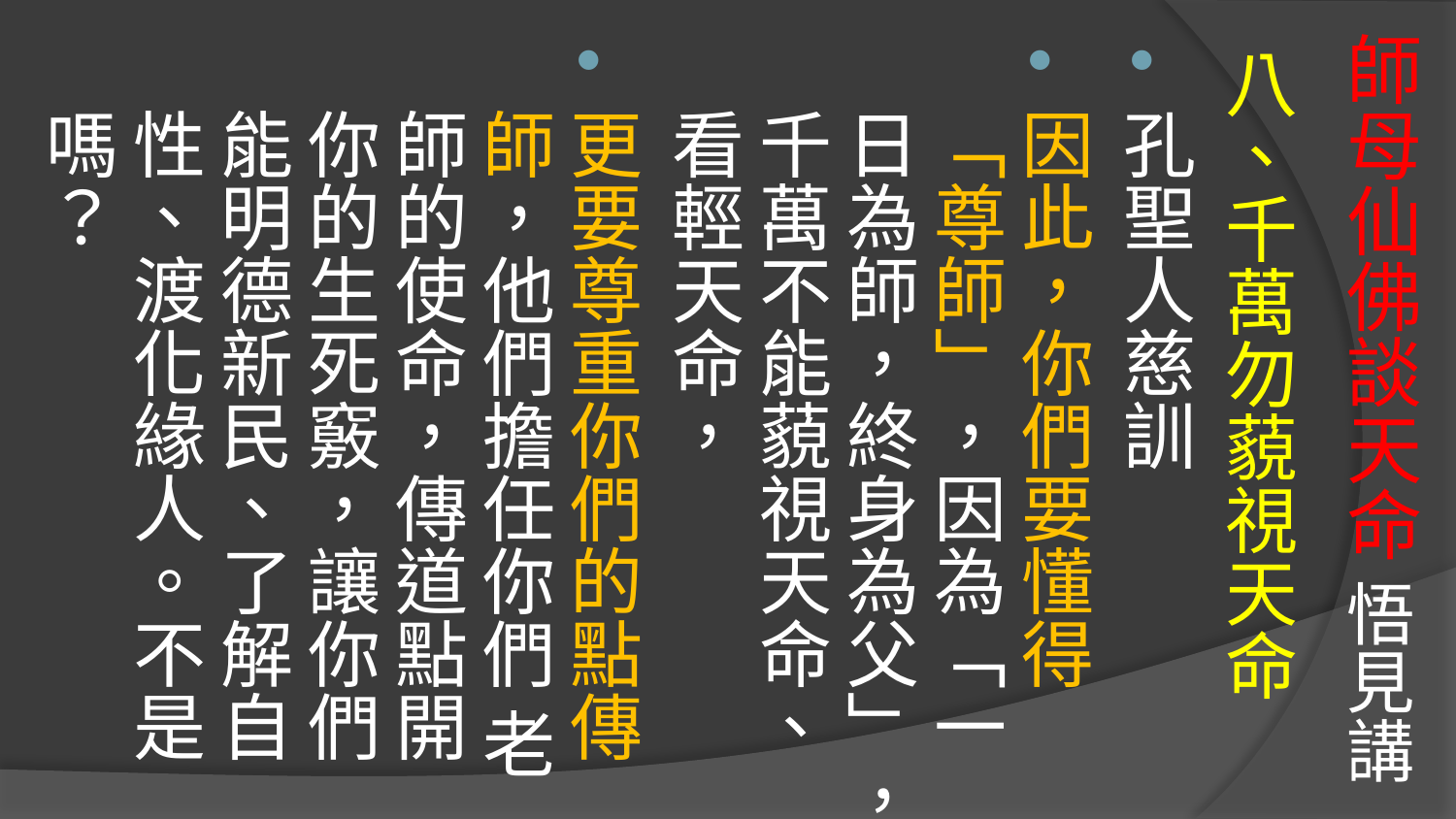

# 師母仙佛談天命 悟見講
八、千萬勿藐視天命
孔聖人慈訓
因此，你們要懂得「尊師」，因為「一日為師，終身為父」，千萬不能藐視天命、看輕天命，
更要尊重你們的點傳 師，他們擔任你們 老師的使命，傳道點開你的生死竅，讓你們能明德新民、了解自性、渡化緣人。不是嗎？